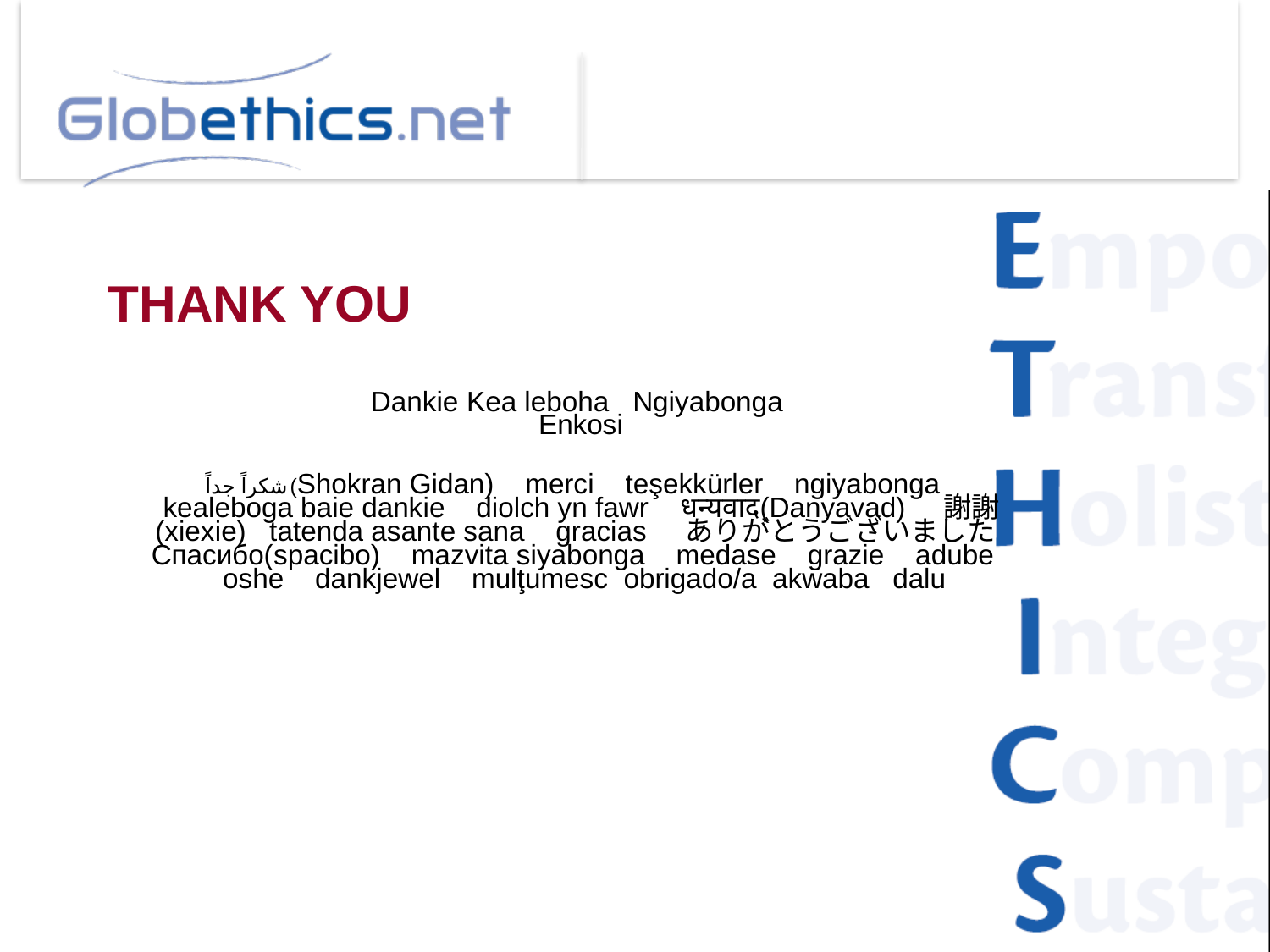

# Thank you
Dankie Kea leboha   Ngiyabonga
Enkosi

شكراً جداً(Shokran Gidan)    merci    teşekkürler    ngiyabonga    kealeboga baie dankie    diolch yn fawr    धन्यवाद(Danyavad)    謝謝(xiexie)   tatenda asante sana    gracias    ありがとうございました    Спасибо(spacibo)    mazvita siyabonga    medase    grazie    adube    oshe    dankjewel    mulţumesc  obrigado/a  akwaba   dalu